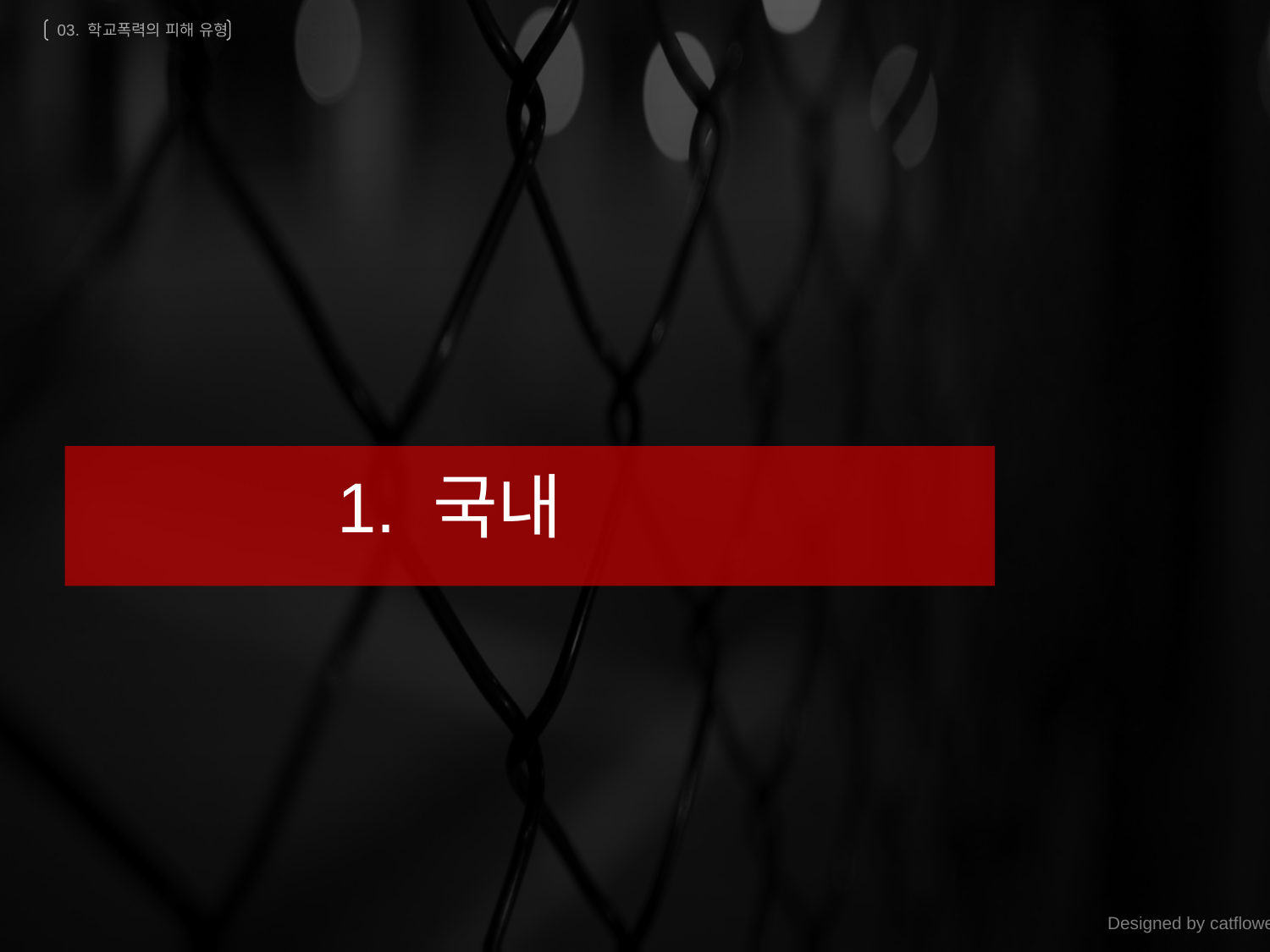

03. 학교폭력의 피해 유형

1. 국내

Designed by catflowerbox